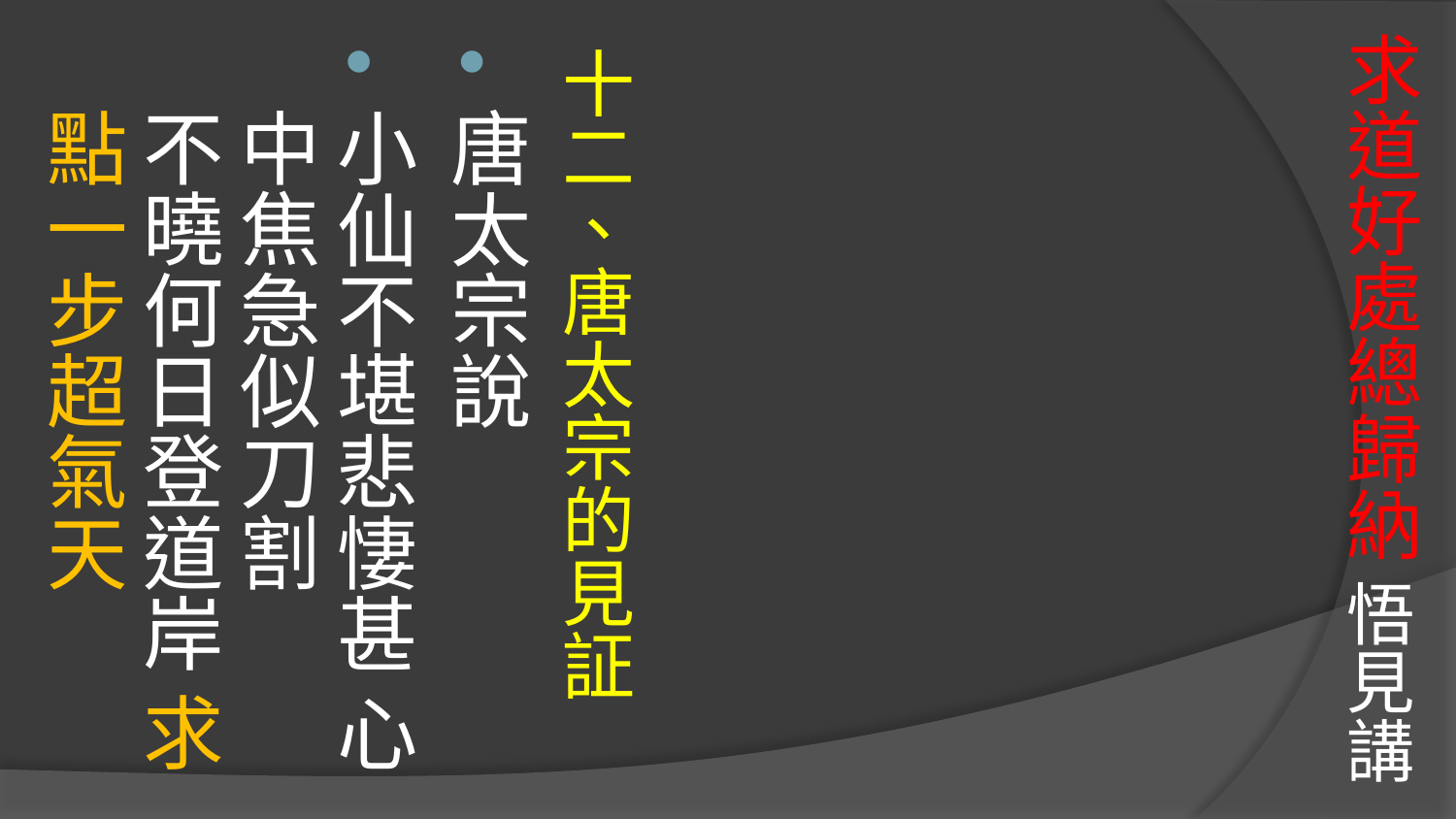

# 求道好處總歸納 悟見講
十二、唐太宗的見証
唐太宗說
小仙不堪悲悽甚 心中焦急似刀割
不曉何日登道岸 求點一步超氣天